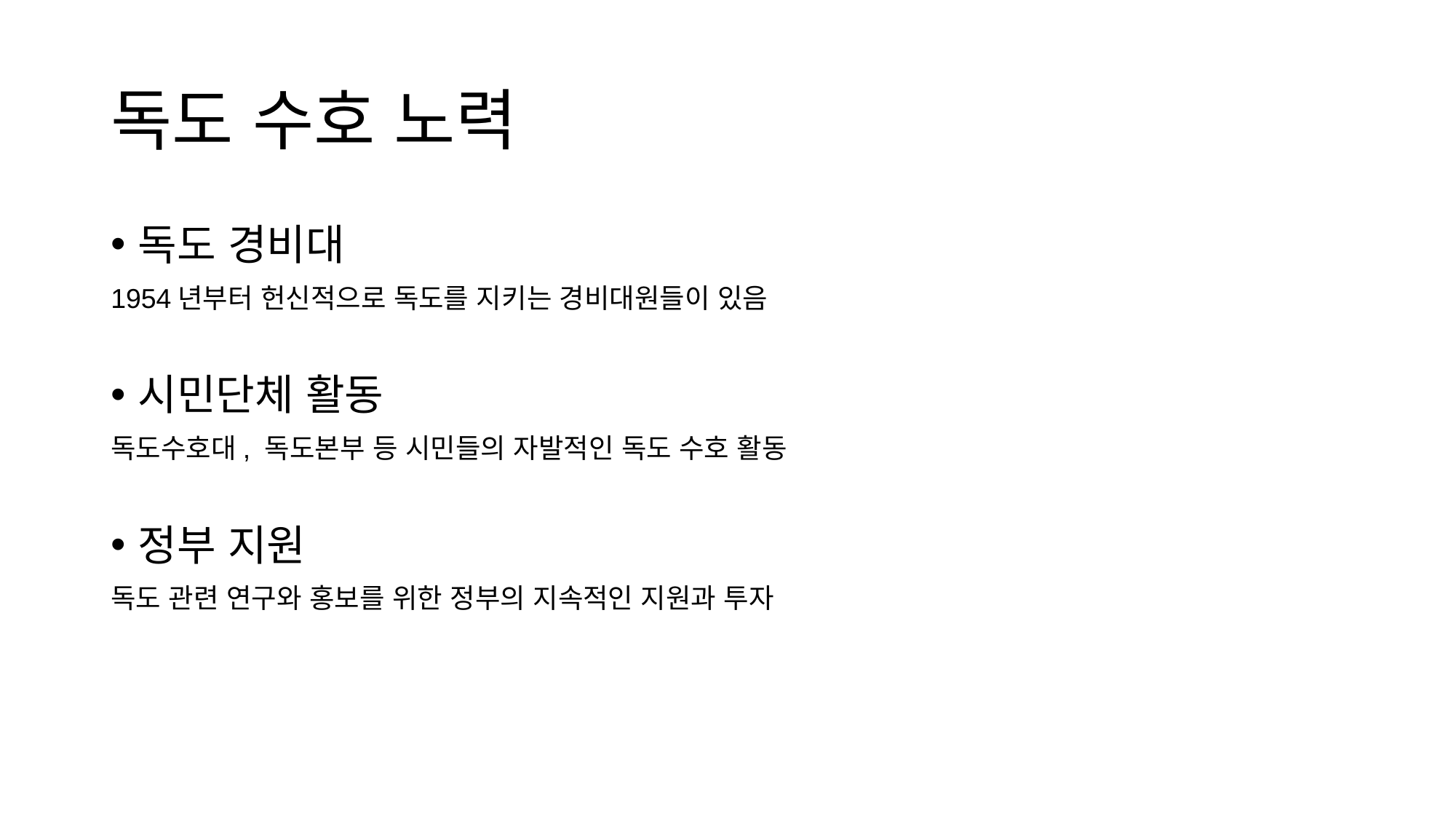

# 독도 수호 노력
독도 경비대
1954년부터 헌신적으로 독도를 지키는 경비대원들이 있음

시민단체 활동
독도수호대, 독도본부 등 시민들의 자발적인 독도 수호 활동

정부 지원
독도 관련 연구와 홍보를 위한 정부의 지속적인 지원과 투자